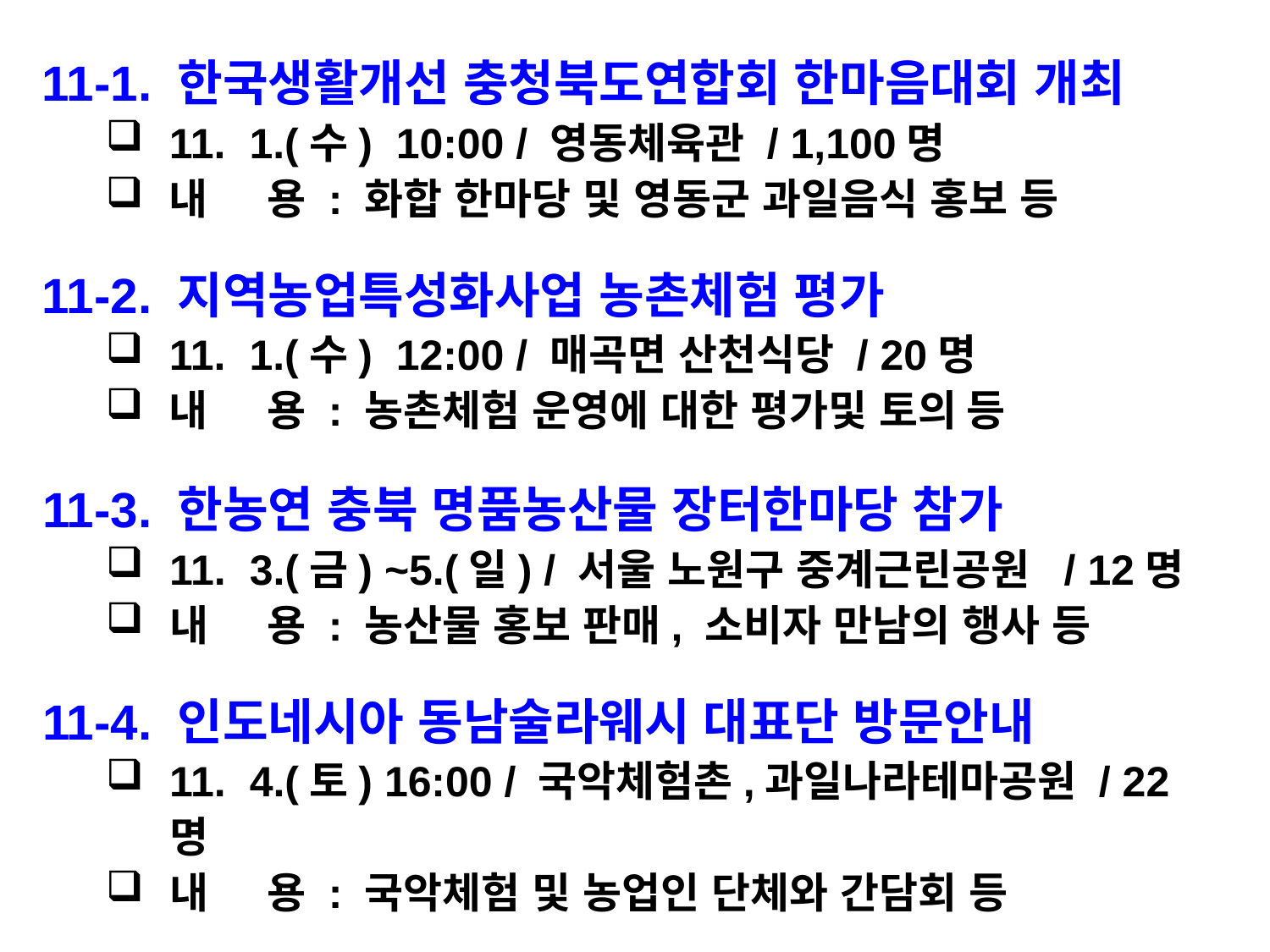

11-1. 한국생활개선 충청북도연합회 한마음대회 개최
11.  1.(수)  10:00 / 영동체육관 / 1,100명
내     용 : 화합 한마당 및 영동군 과일음식 홍보 등
11-2. 지역농업특성화사업 농촌체험 평가
11.  1.(수)  12:00 / 매곡면 산천식당 / 20명
내     용 : 농촌체험 운영에 대한 평가및 토의 등
11-3. 한농연 충북 명품농산물 장터한마당 참가
11.  3.(금) ~5.(일) / 서울 노원구 중계근린공원  / 12명
내     용 : 농산물 홍보 판매, 소비자 만남의 행사 등
11-4. 인도네시아 동남술라웨시 대표단 방문안내
11.  4.(토) 16:00 / 국악체험촌,과일나라테마공원 / 22명
내     용 : 국악체험 및 농업인 단체와 간담회 등